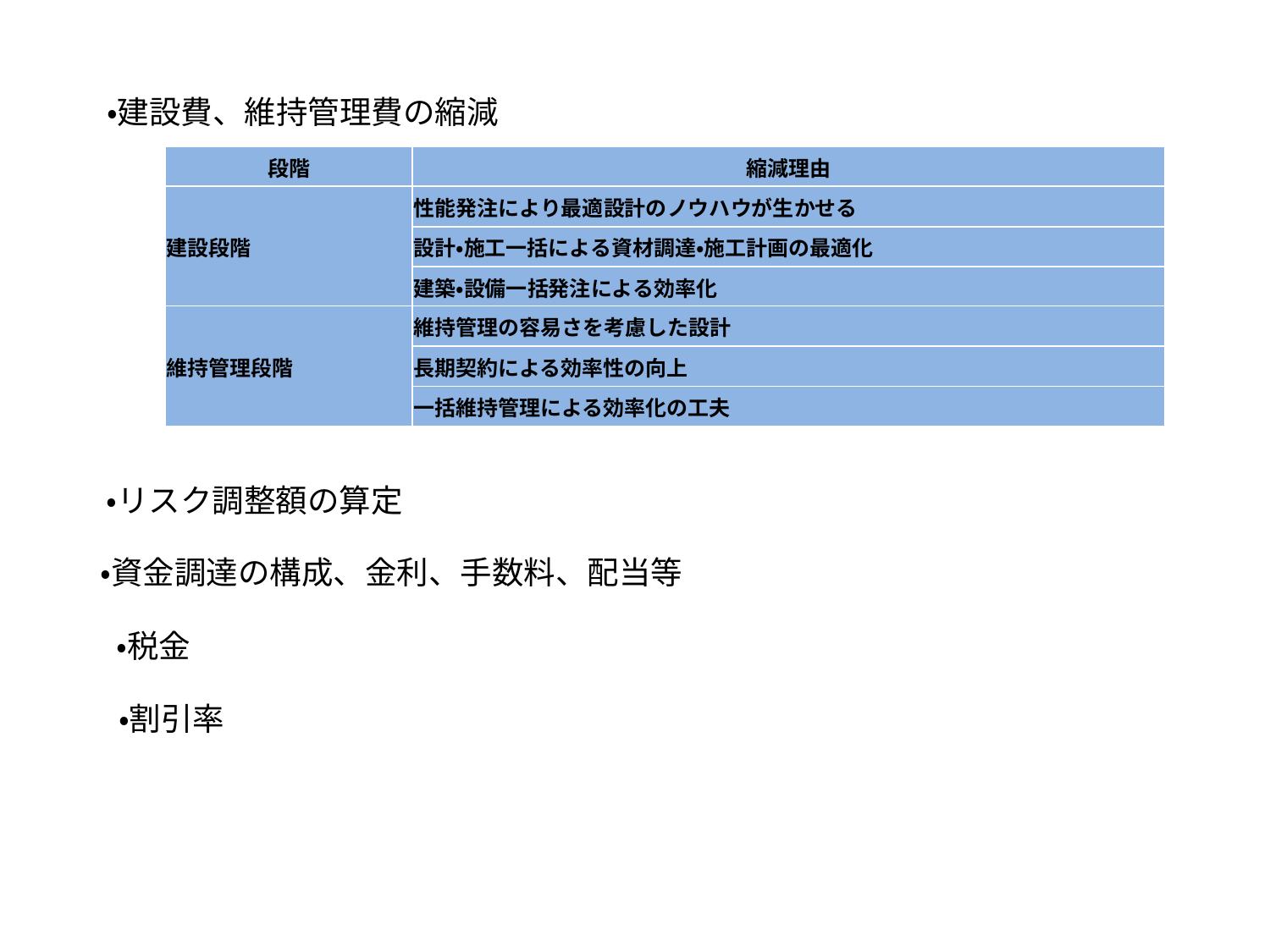

・建設費、維持管理費の縮減
| 段階 | 縮減理由 |
| --- | --- |
| 建設段階 | 性能発注により最適設計のノウハウが生かせる |
|  | 設計・施工一括による資材調達・施工計画の最適化 |
|  | 建築・設備一括発注による効率化 |
| 維持管理段階 | 維持管理の容易さを考慮した設計 |
|  | 長期契約による効率性の向上 |
|  | 一括維持管理による効率化の工夫 |
・リスク調整額の算定
・資金調達の構成、金利、手数料、配当等
・税金
・割引率